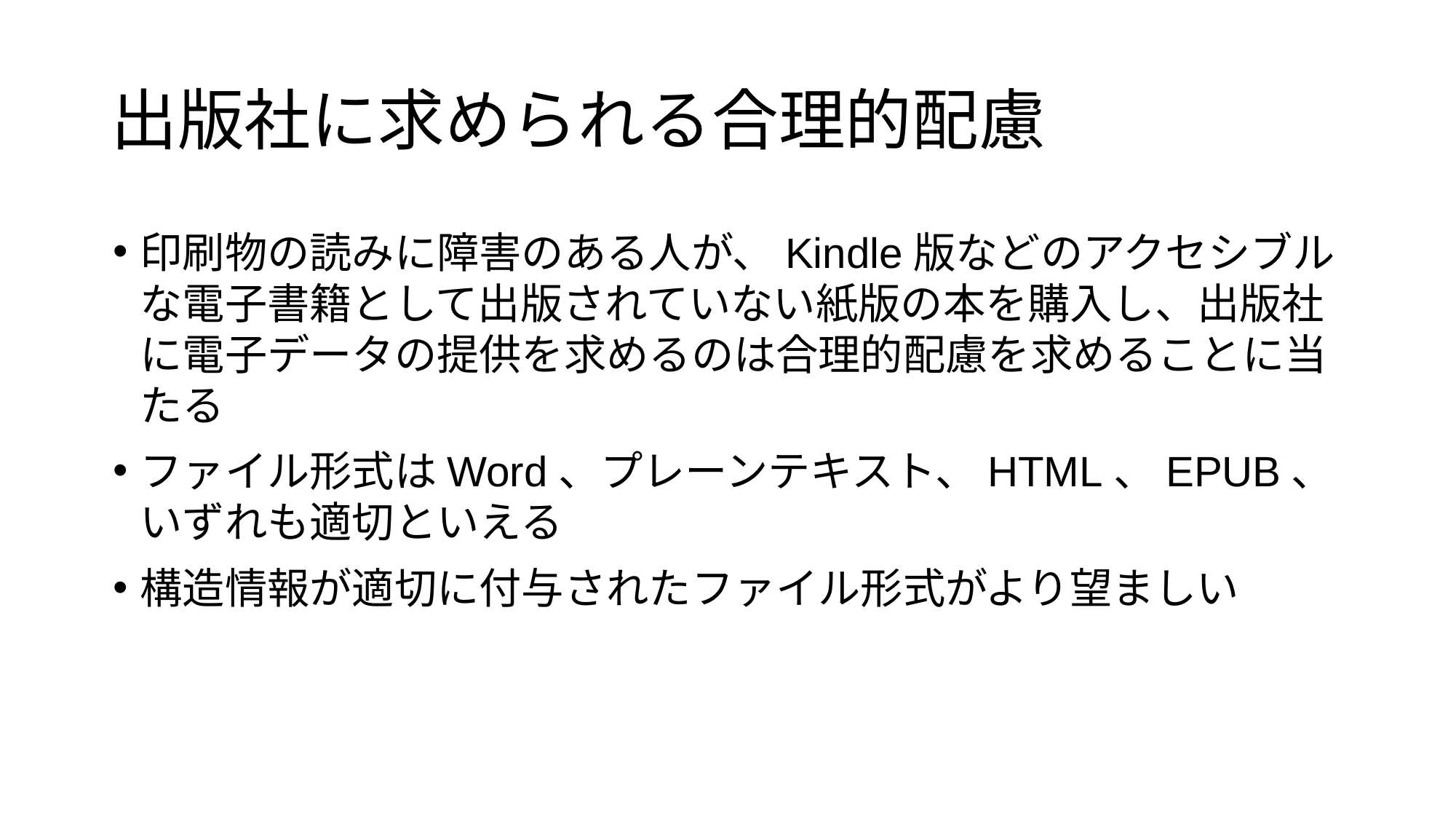

# 出版社に求められる合理的配慮
印刷物の読みに障害のある人が、Kindle版などのアクセシブルな電子書籍として出版されていない紙版の本を購入し、出版社に電子データの提供を求めるのは合理的配慮を求めることに当たる
ファイル形式はWord、プレーンテキスト、HTML、EPUB、いずれも適切といえる
構造情報が適切に付与されたファイル形式がより望ましい